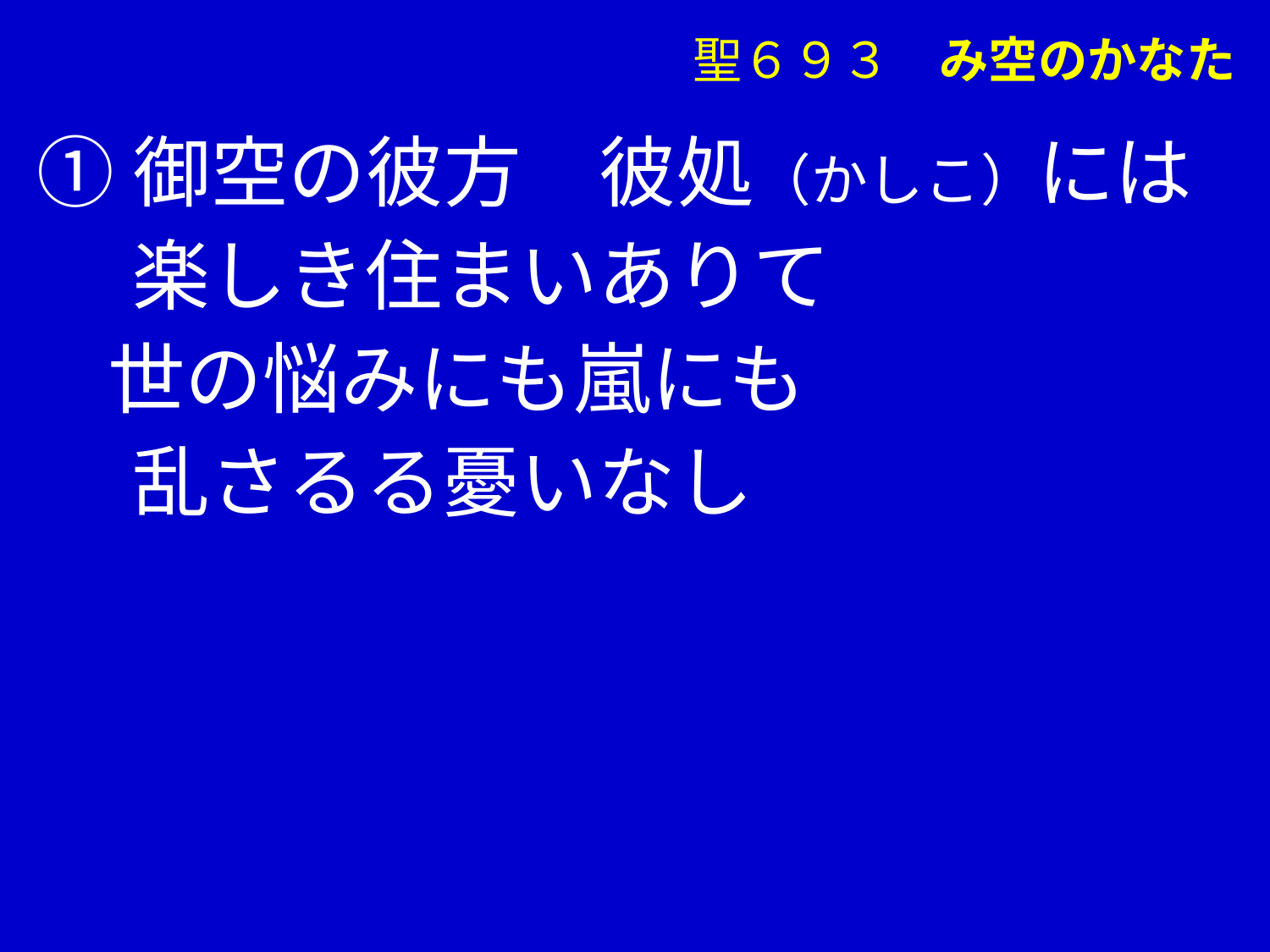

聖６９３　み空のかなた
①御空の彼方　彼処（かしこ）には
　 楽しき住まいありて
   世の悩みにも嵐にも
　 乱さるる憂いなし